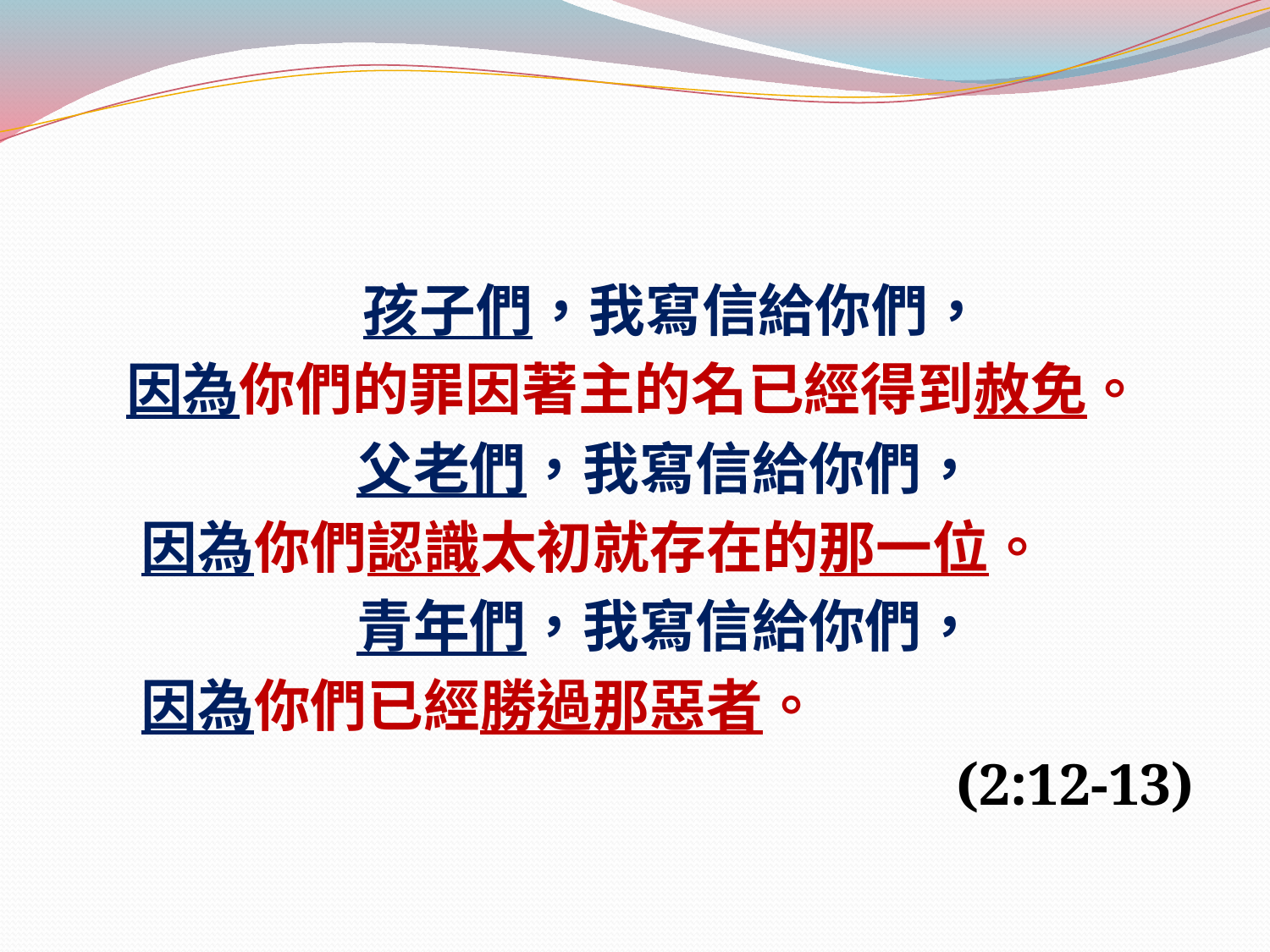

#
     孩子們，我寫信給你們，
因為你們的罪因著主的名已經得到赦免。
    父老們，我寫信給你們，
    因為你們認識太初就存在的那一位。
    青年們，我寫信給你們，
    因為你們已經勝過那惡者。
(2:12-13)